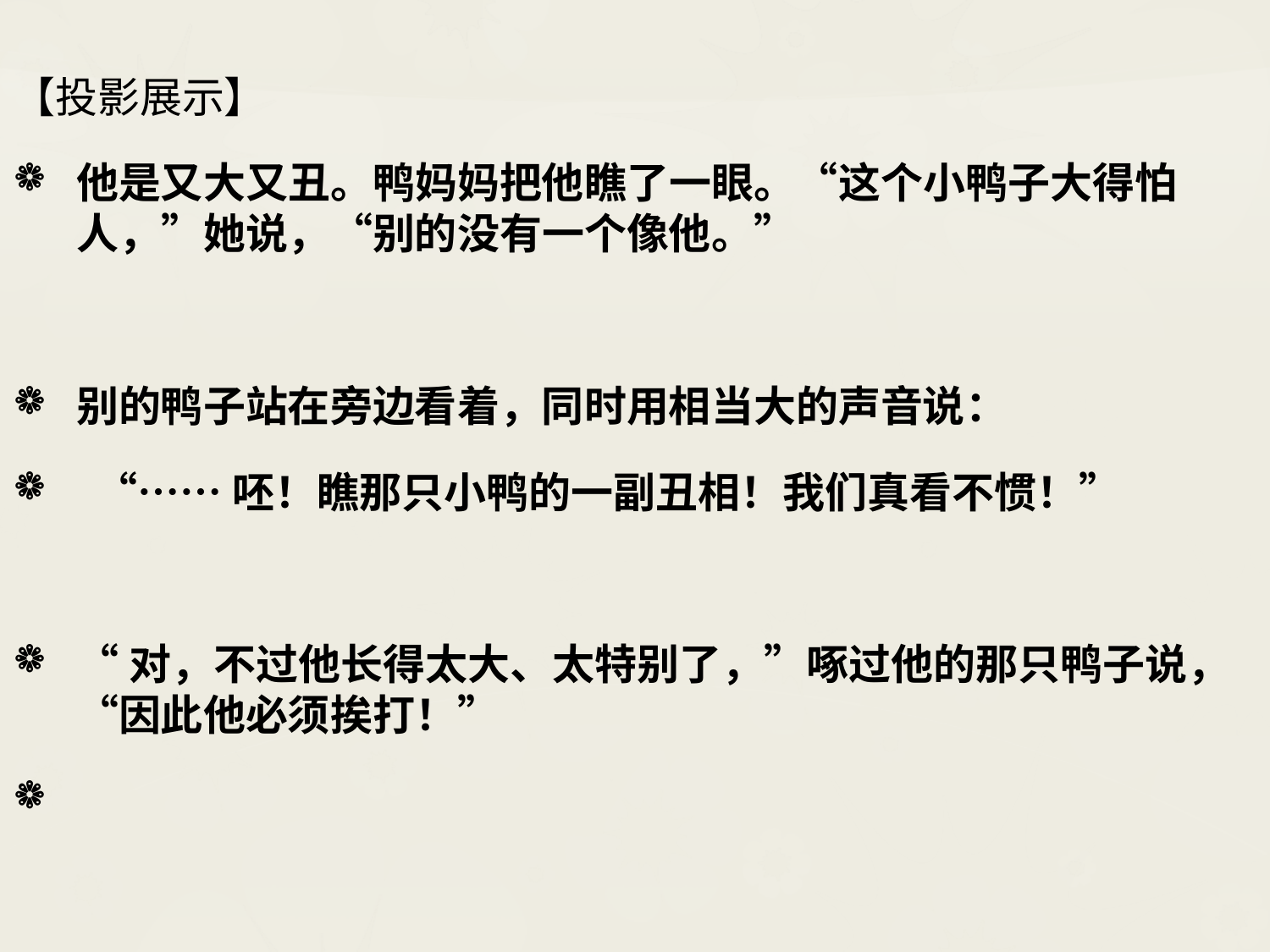

【投影展示】
他是又大又丑。鸭妈妈把他瞧了一眼。“这个小鸭子大得怕人，”她说，“别的没有一个像他。”

别的鸭子站在旁边看着，同时用相当大的声音说：
  “……呸！瞧那只小鸭的一副丑相！我们真看不惯！”

“对，不过他长得太大、太特别了，”啄过他的那只鸭子说，“因此他必须挨打！”